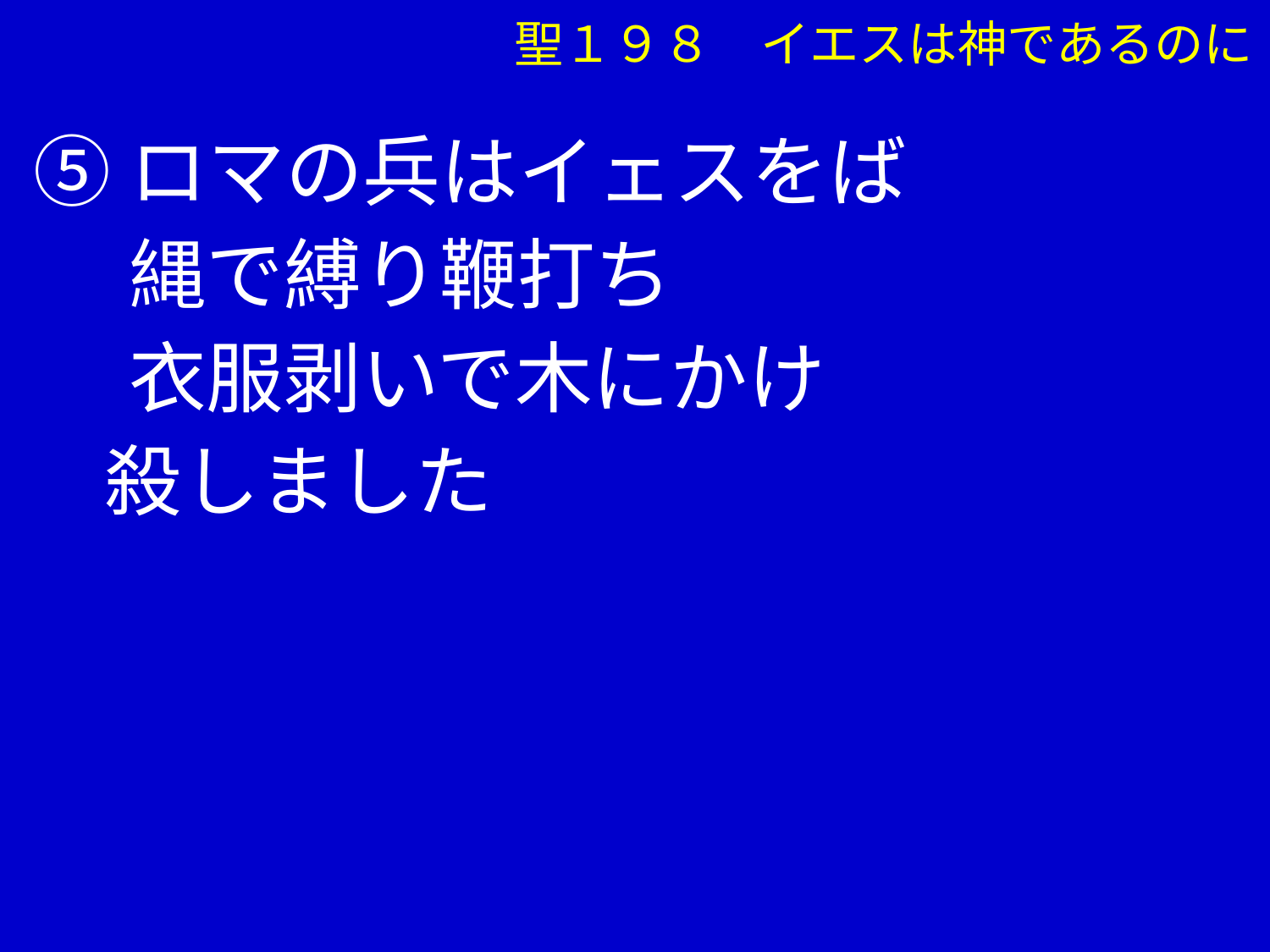

聖１９８　イエスは神であるのに
⑤ロマの兵はイェスをば
　 縄で縛り鞭打ち
　 衣服剥いで木にかけ
   殺しました